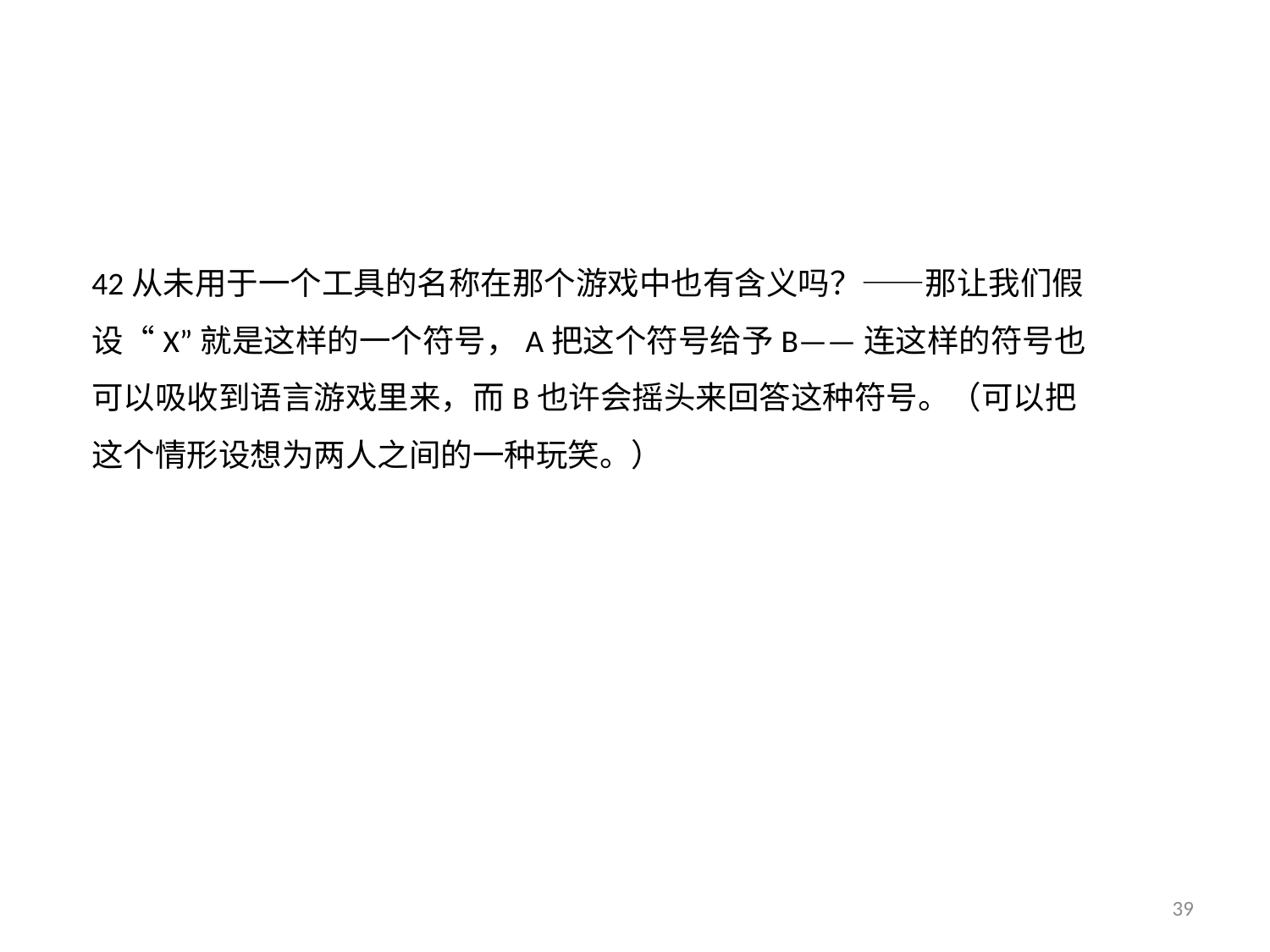

42从未用于一个工具的名称在那个游戏中也有含义吗？——那让我们假设“X”就是这样的一个符号，A把这个符号给予B——连这样的符号也可以吸收到语言游戏里来，而B也许会摇头来回答这种符号。（可以把这个情形设想为两人之间的一种玩笑。）
39